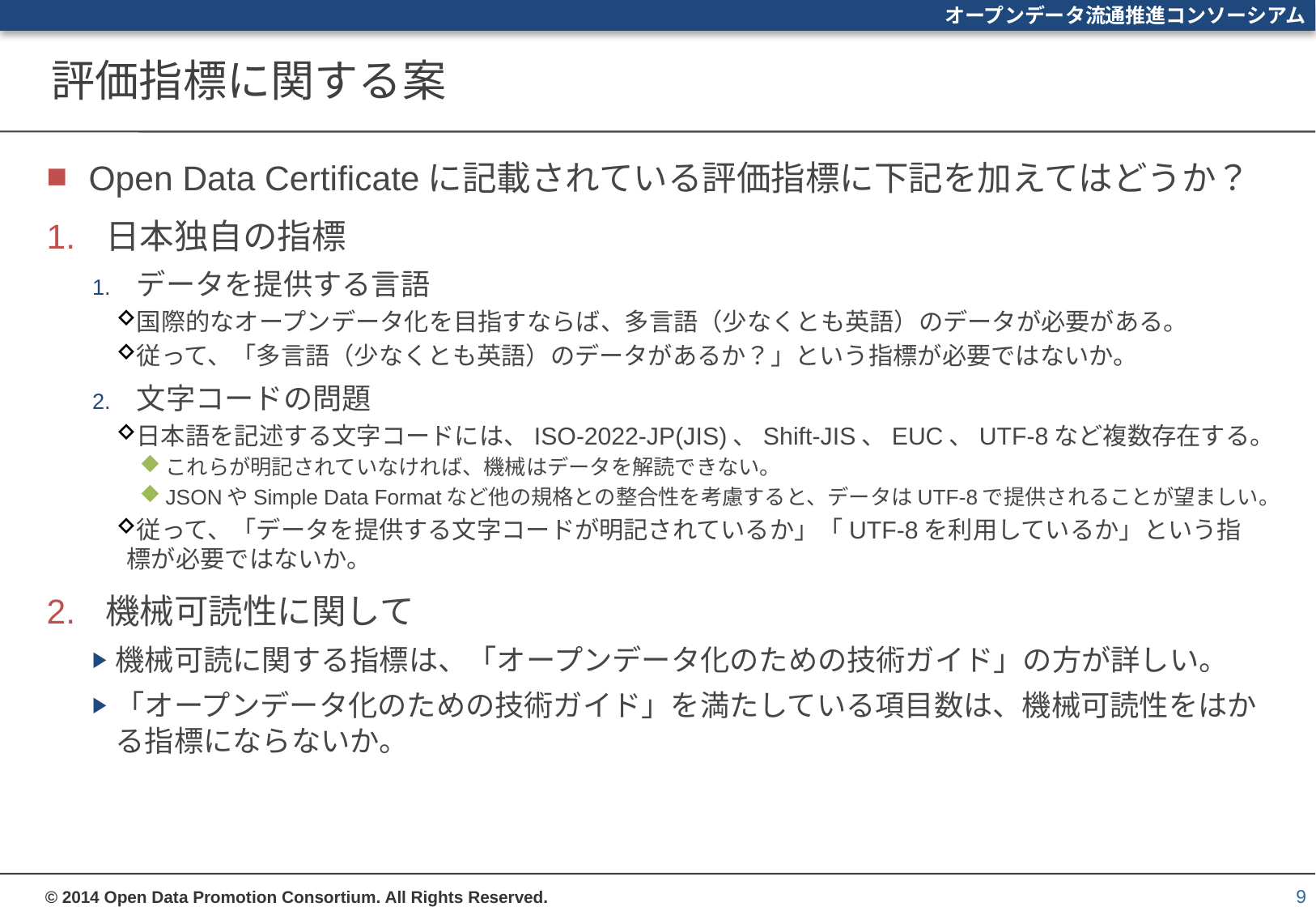

# 評価指標に関する案
Open Data Certificateに記載されている評価指標に下記を加えてはどうか？
日本独自の指標
データを提供する言語
国際的なオープンデータ化を目指すならば、多言語（少なくとも英語）のデータが必要がある。
従って、「多言語（少なくとも英語）のデータがあるか？」という指標が必要ではないか。
文字コードの問題
日本語を記述する文字コードには、ISO-2022-JP(JIS)、Shift-JIS、EUC、UTF-8など複数存在する。
これらが明記されていなければ、機械はデータを解読できない。
JSONやSimple Data Formatなど他の規格との整合性を考慮すると、データはUTF-8で提供されることが望ましい。
従って、「データを提供する文字コードが明記されているか」「UTF-8を利用しているか」という指標が必要ではないか。
機械可読性に関して
機械可読に関する指標は、「オープンデータ化のための技術ガイド」の方が詳しい。
「オープンデータ化のための技術ガイド」を満たしている項目数は、機械可読性をはかる指標にならないか。

9